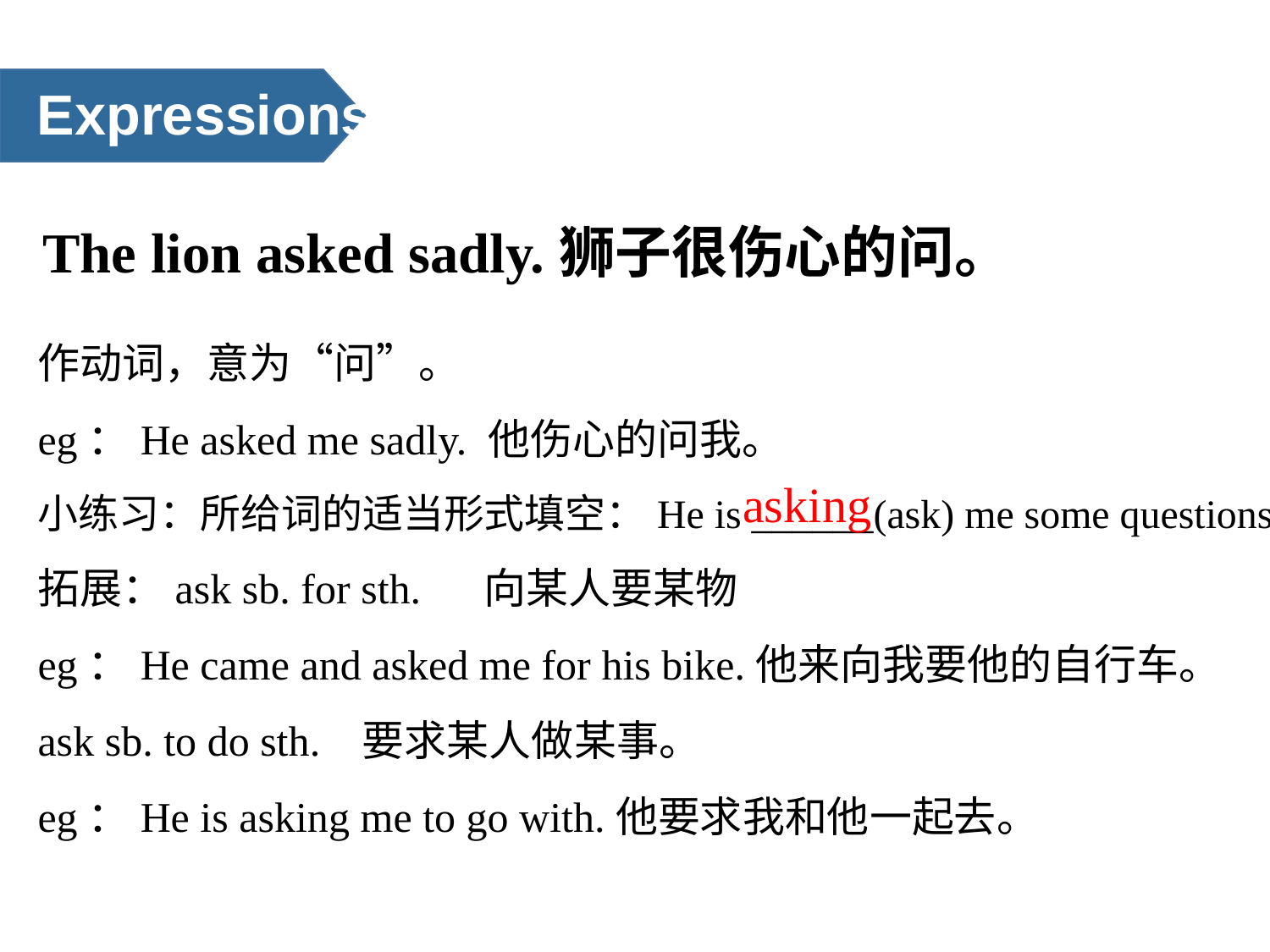

Expressions
 The lion asked sadly.狮子很伤心的问。
作动词，意为“问”。
eg：He asked me sadly. 他伤心的问我。
小练习：所给词的适当形式填空：He is ______(ask) me some questions.
拓展：ask sb. for sth.     向某人要某物
eg：He came and asked me for his bike.他来向我要他的自行车。
ask sb. to do sth.   要求某人做某事。
eg：He is asking me to go with.他要求我和他一起去。
asking